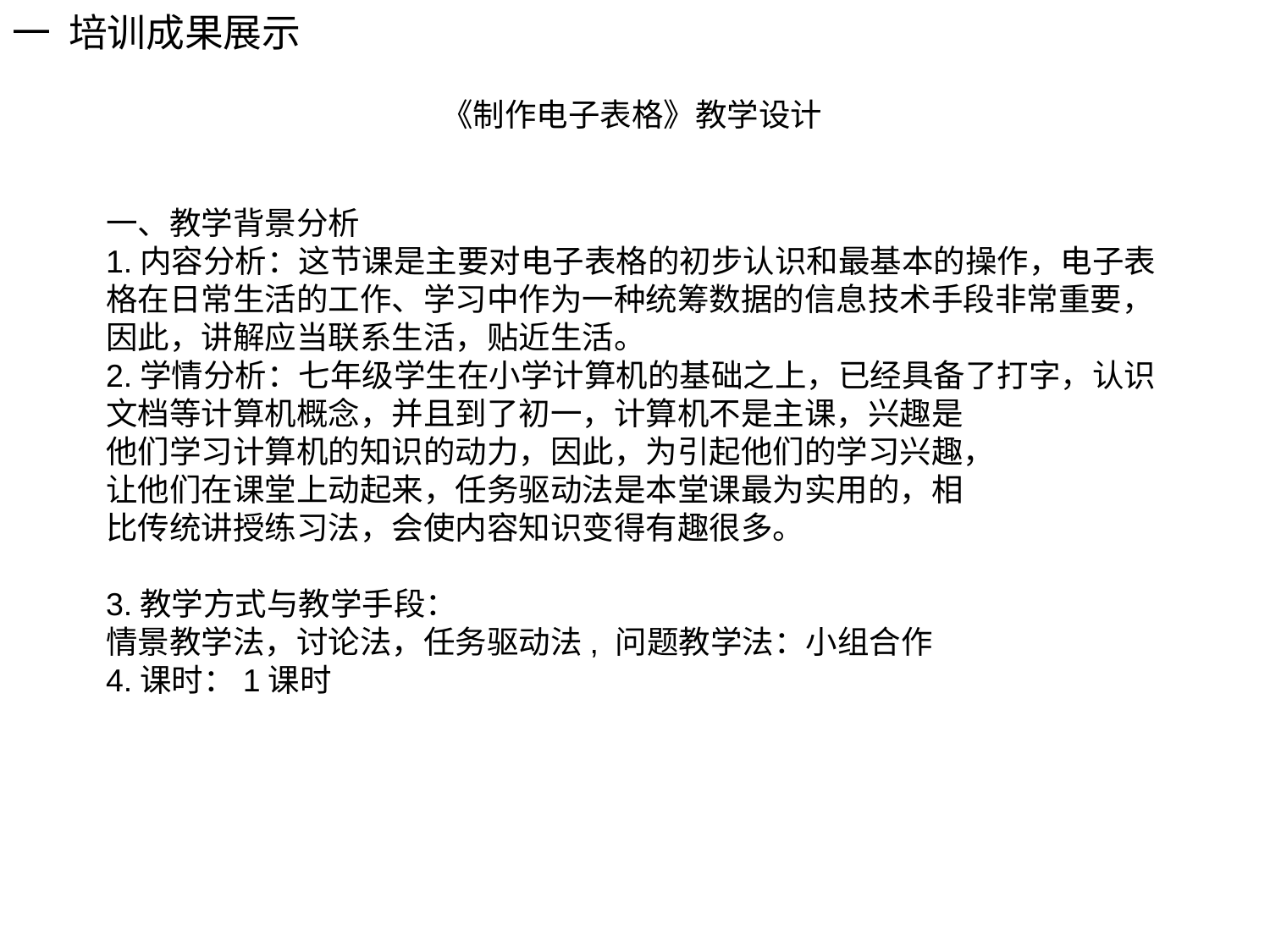

一  培训成果展示
《制作电子表格》教学设计
一、教学背景分析
1.内容分析：这节课是主要对电子表格的初步认识和最基本的操作，电子表
格在日常生活的工作、学习中作为一种统筹数据的信息技术手段非常重要，因此，讲解应当联系生活，贴近生活。
2.学情分析：七年级学生在小学计算机的基础之上，已经具备了打字，认识
文档等计算机概念，并且到了初一，计算机不是主课，兴趣是
他们学习计算机的知识的动力，因此，为引起他们的学习兴趣，
让他们在课堂上动起来，任务驱动法是本堂课最为实用的，相
比传统讲授练习法，会使内容知识变得有趣很多。

3.教学方式与教学手段：
情景教学法，讨论法，任务驱动法, 问题教学法：小组合作
4.课时：1课时